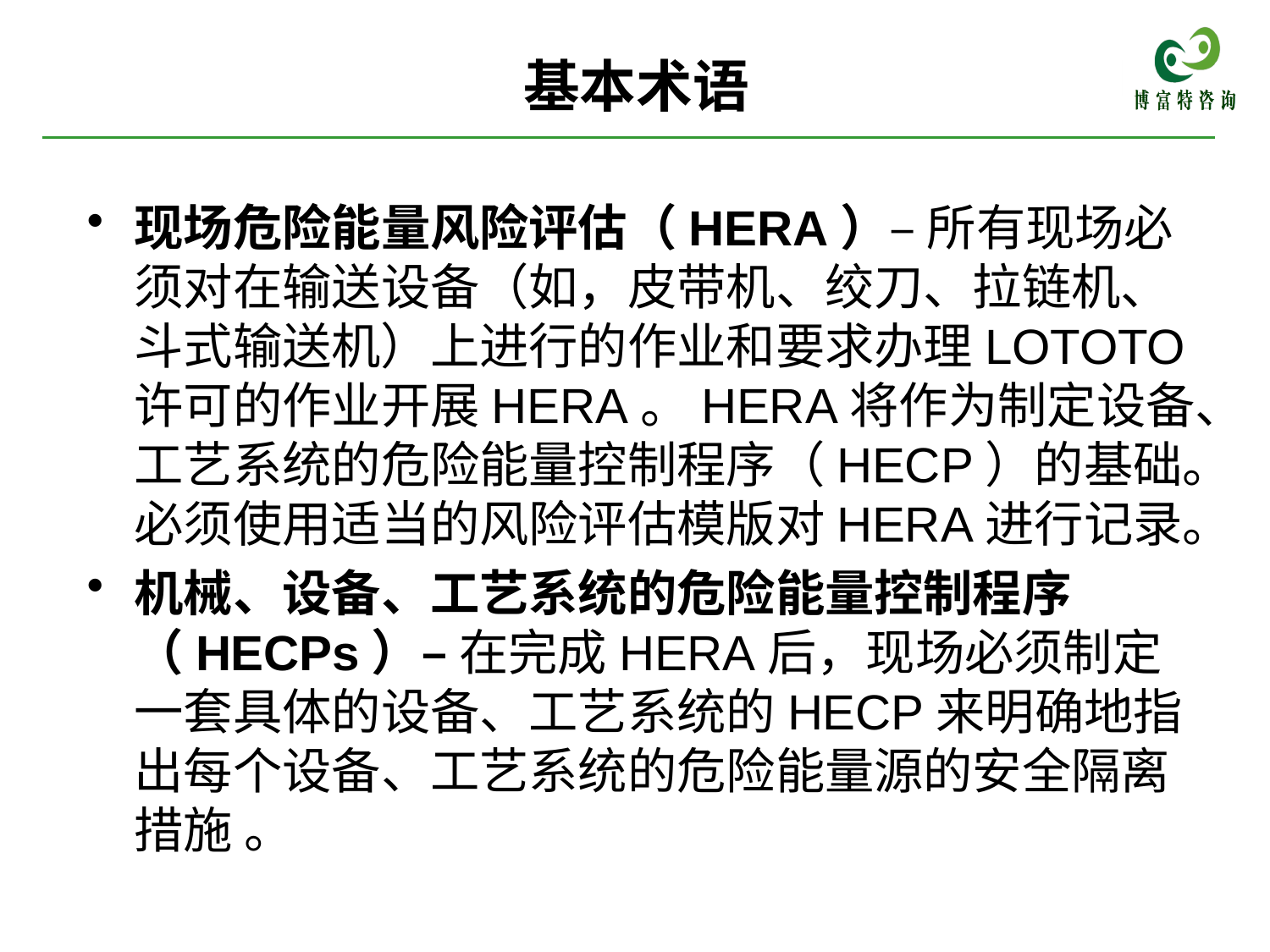

# 基本术语
现场危险能量风险评估（HERA）– 所有现场必须对在输送设备（如，皮带机、绞刀、拉链机、斗式输送机）上进行的作业和要求办理LOTOTO许可的作业开展HERA。HERA将作为制定设备、工艺系统的危险能量控制程序（HECP）的基础。必须使用适当的风险评估模版对HERA进行记录。
机械、设备、工艺系统的危险能量控制程序（HECPs）– 在完成HERA后，现场必须制定一套具体的设备、工艺系统的HECP来明确地指出每个设备、工艺系统的危险能量源的安全隔离措施 。